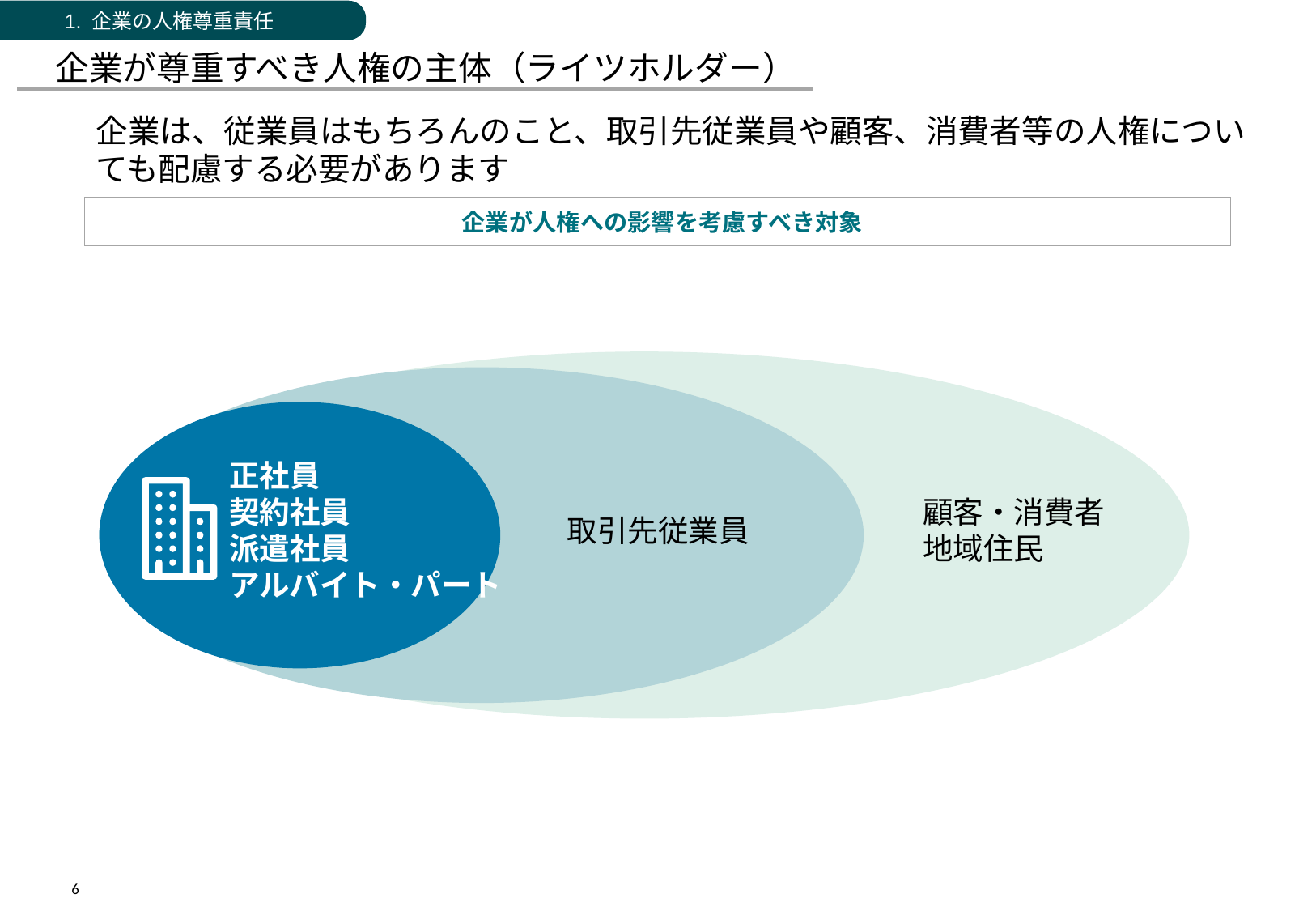

1. 企業の人権尊重責任
1. 企業が直面しうる人権に関するリスク
# 企業が尊重すべき人権の主体（ライツホルダー）
企業は、従業員はもちろんのこと、取引先従業員や顧客、消費者等の人権についても配慮する必要があります
企業が人権への影響を考慮すべき対象

正社員
契約社員
派遣社員
アルバイト・パート
顧客・消費者
地域住民
取引先従業員

6